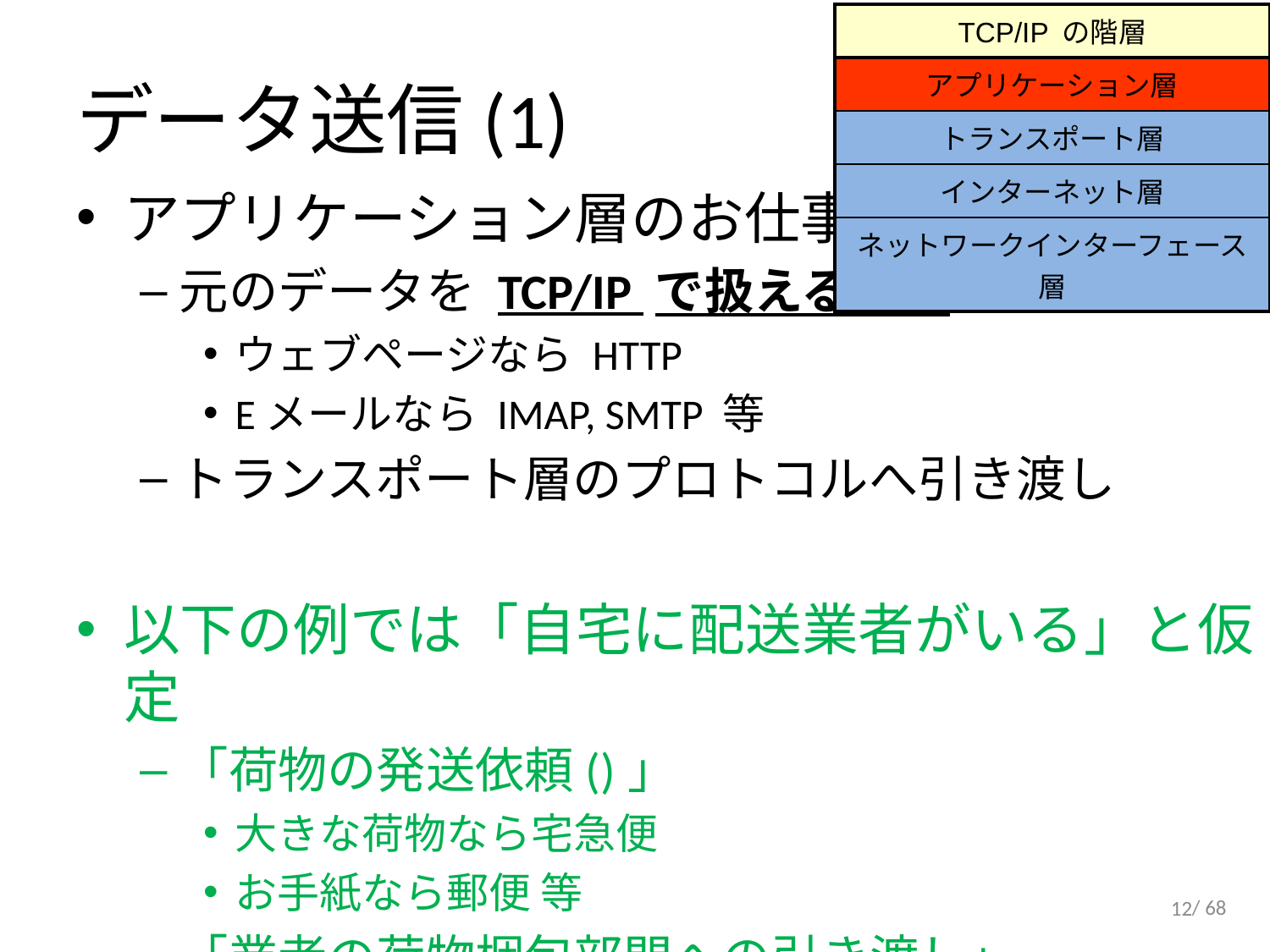

| TCP/IP の階層 |
| --- |
| アプリケーション層 |
| トランスポート層 |
| インターネット層 |
| ネットワークインターフェース層 |
# データ送信(1)
アプリケーション層のお仕事
元のデータを TCP/IP で扱える形式に変換
ウェブページなら HTTP
Eメールなら IMAP, SMTP 等
トランスポート層のプロトコルへ引き渡し

以下の例では「自宅に配送業者がいる」と仮定
「荷物の発送依頼()」
大きな荷物なら宅急便
お手紙なら郵便 等
「業者の荷物梱包部門への引き渡し」
12